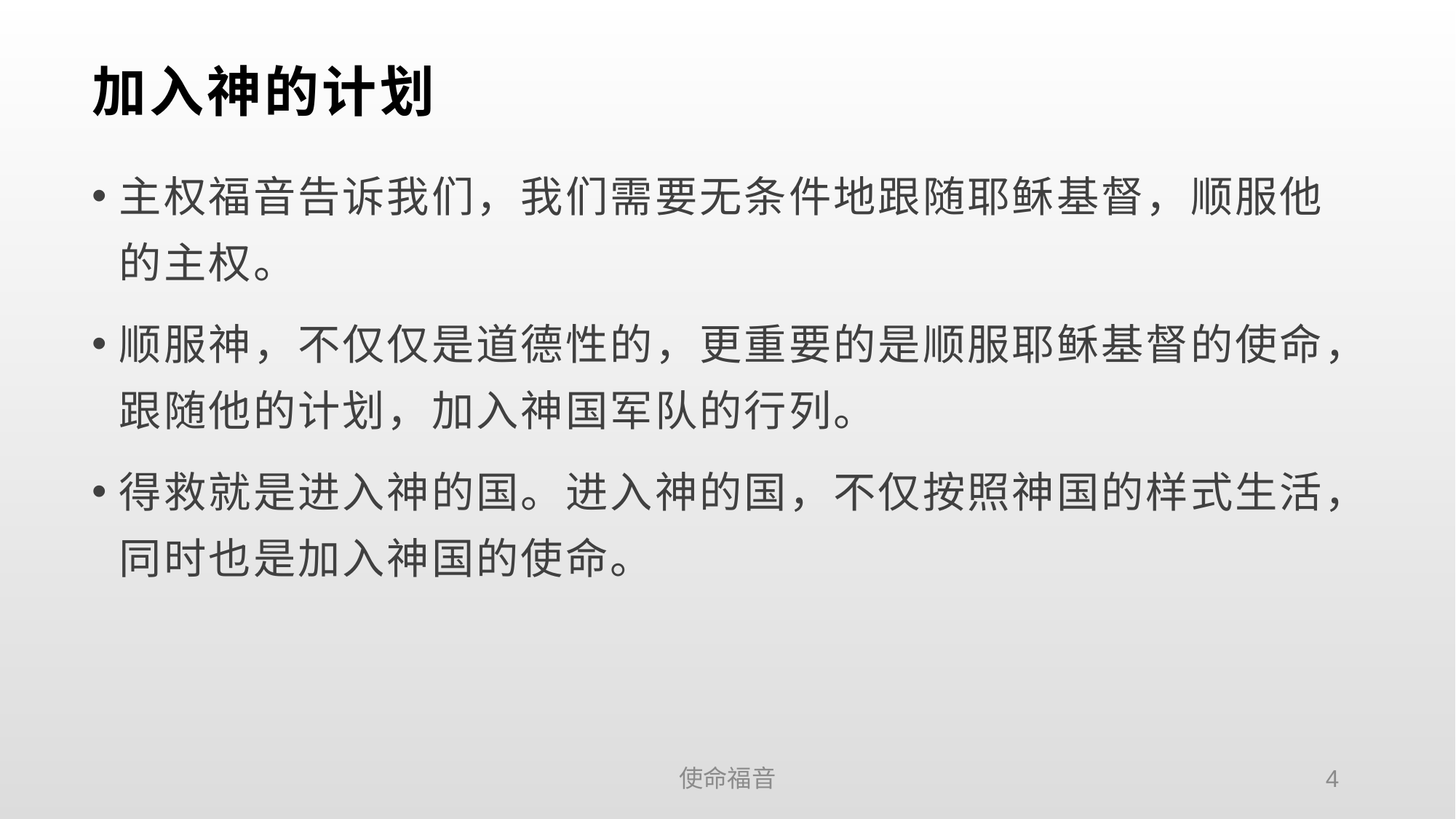

# 加入神的计划
主权福音告诉我们，我们需要无条件地跟随耶稣基督，顺服他的主权。
顺服神，不仅仅是道德性的，更重要的是顺服耶稣基督的使命，跟随他的计划，加入神国军队的行列。
得救就是进入神的国。进入神的国，不仅按照神国的样式生活，同时也是加入神国的使命。
使命福音
4